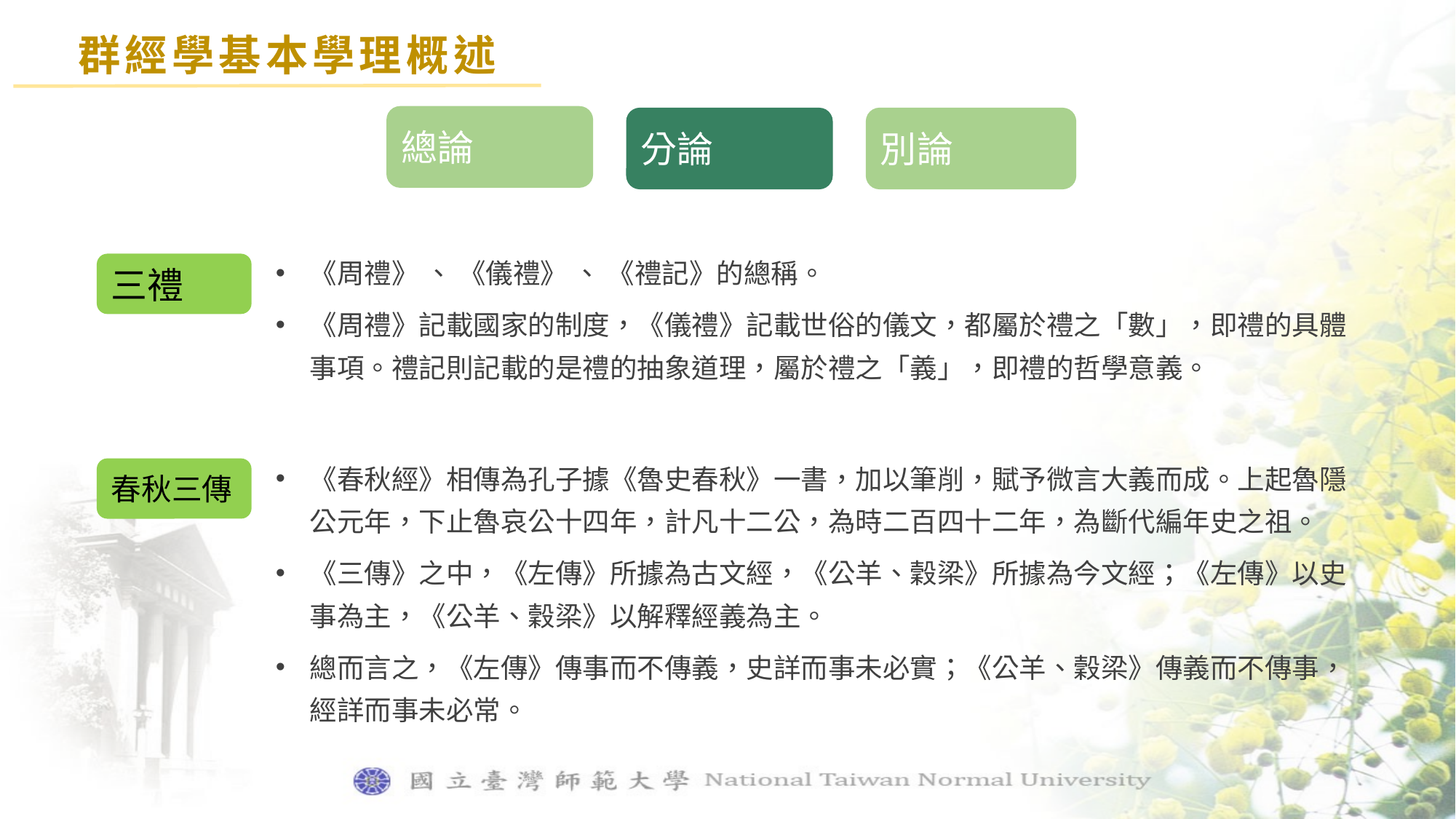

群經學基本學理概述
總論
分論
別論
《周禮》 、 《儀禮》 、 《禮記》的總稱。
《周禮》記載國家的制度，《儀禮》記載世俗的儀文，都屬於禮之「數」，即禮的具體事項。禮記則記載的是禮的抽象道理，屬於禮之「義」，即禮的哲學意義。
三禮
《春秋經》相傳為孔子據《魯史春秋》一書，加以筆削，賦予微言大義而成。上起魯隱公元年，下止魯哀公十四年，計凡十二公，為時二百四十二年，為斷代編年史之祖。
《三傳》之中，《左傳》所據為古文經，《公羊、穀梁》所據為今文經；《左傳》以史事為主，《公羊、穀梁》以解釋經義為主。
總而言之，《左傳》傳事而不傳義，史詳而事未必實；《公羊、穀梁》傳義而不傳事，經詳而事未必常。
春秋三傳